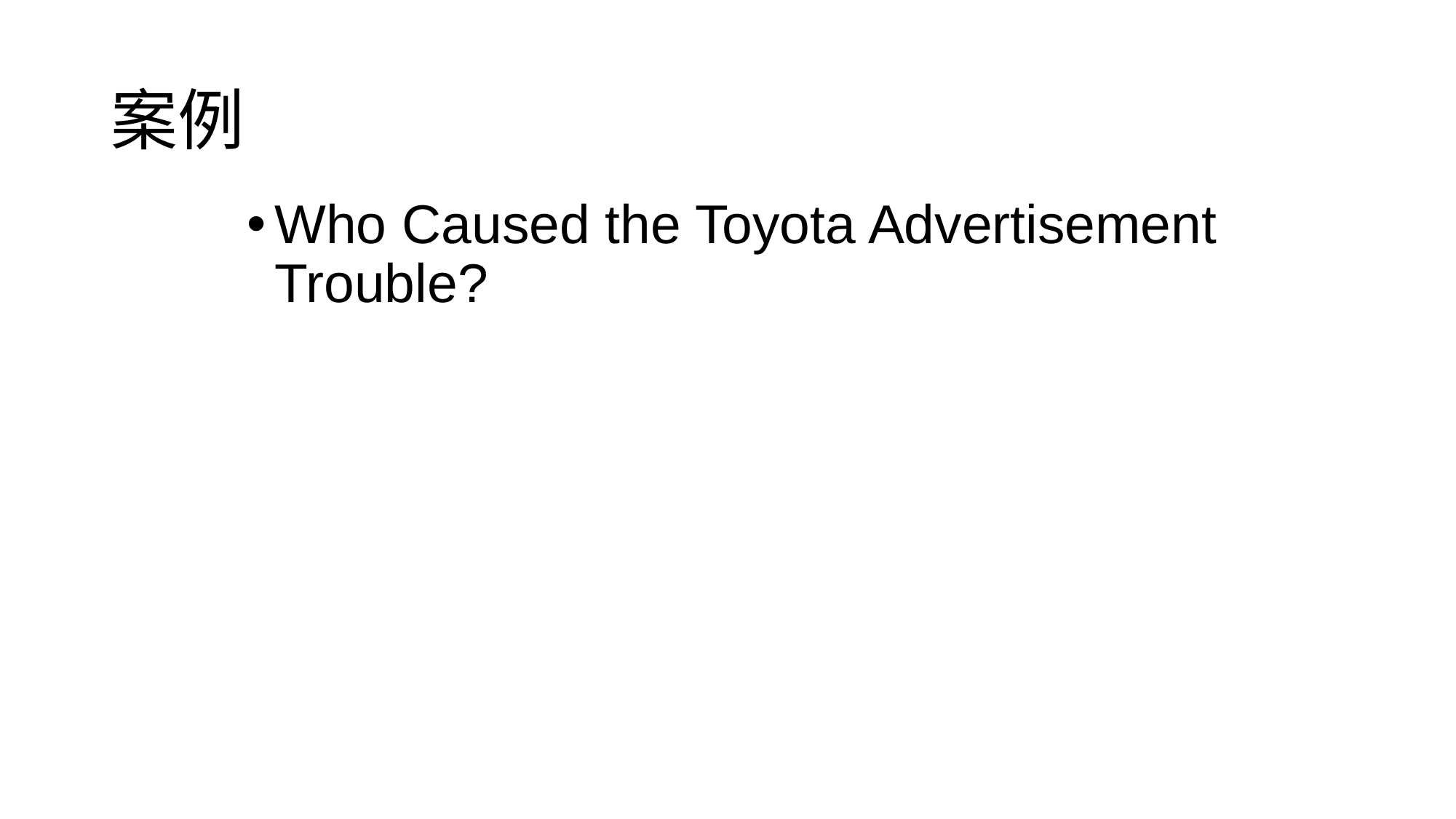

# 案例
Who Caused the Toyota Advertisement Trouble?